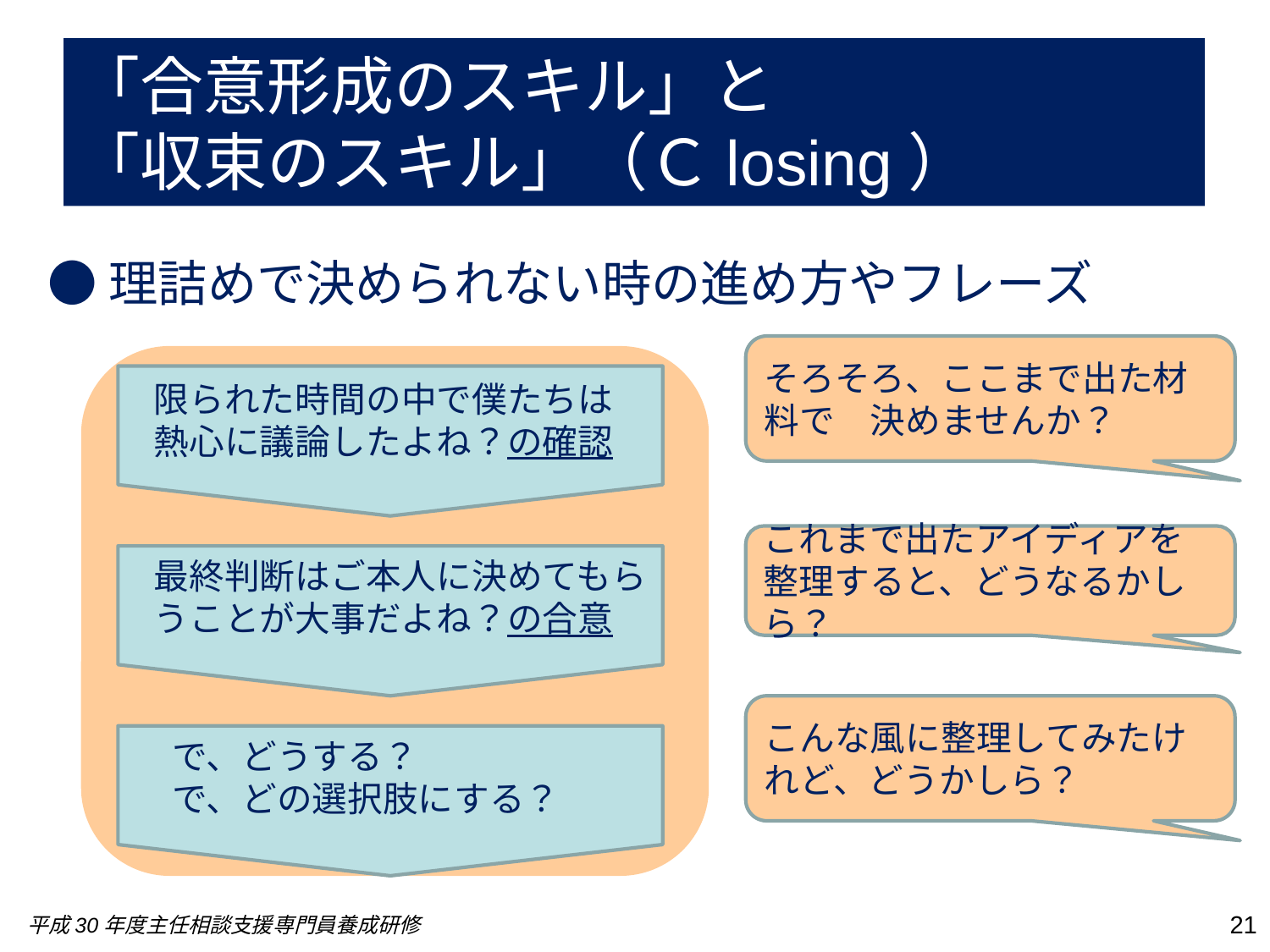

「合意形成のスキル」と
「収束のスキル」（Ｃlosing）

●理詰めで決められない時の進め方やフレーズ
そろそろ、ここまで出た材料で　決めませんか？

限られた時間の中で僕たちは熱心に議論したよね？の確認
これまで出たアイディアを整理すると、どうなるかしら？

最終判断はご本人に決めてもらうことが大事だよね？の合意
こんな風に整理してみたけれど、どうかしら？
で、どうする？
で、どの選択肢にする？
21
平成30年度主任相談支援専門員養成研修